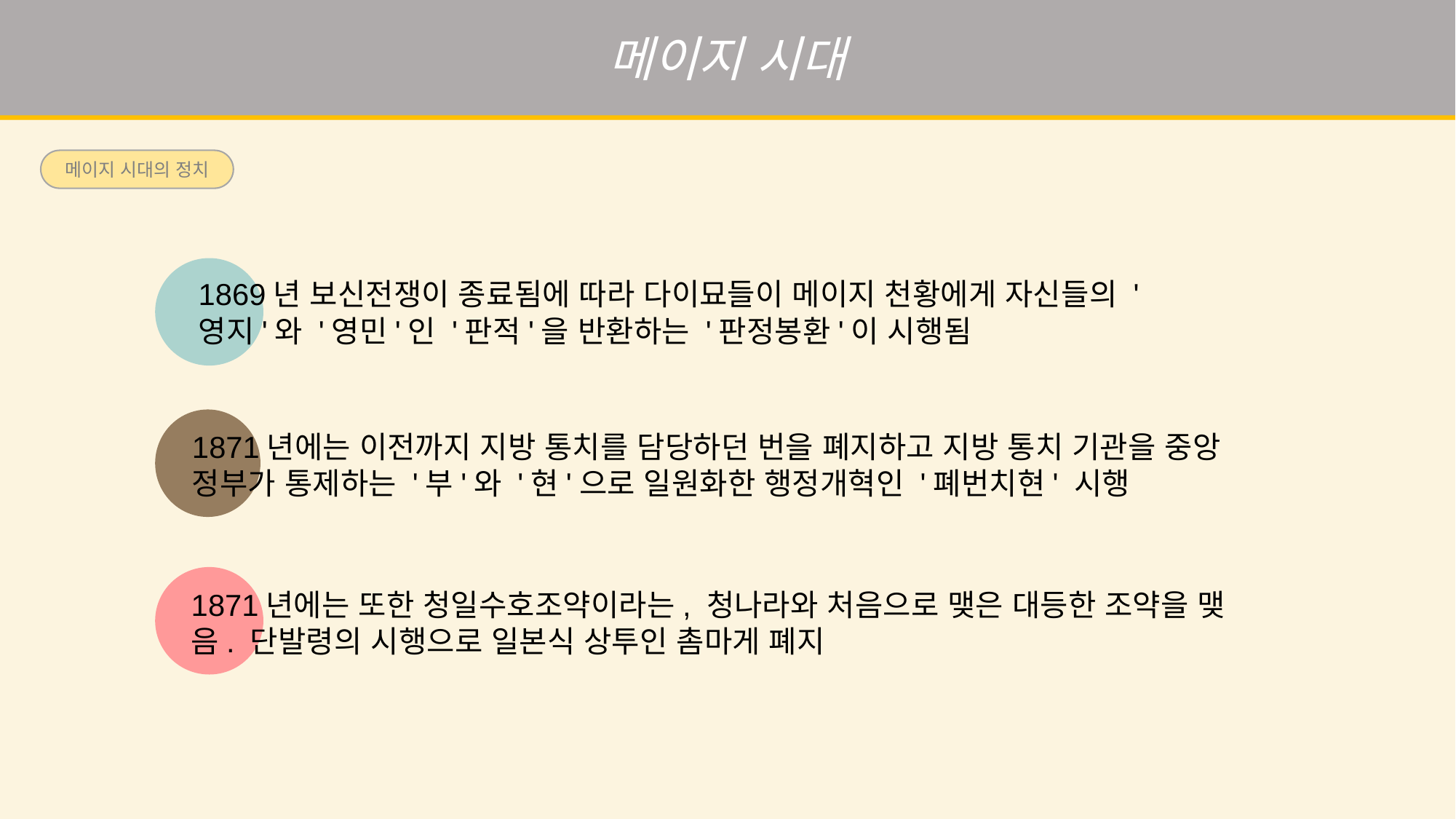

메이지 시대
메이지 시대의 정치

1869년 보신전쟁이 종료됨에 따라 다이묘들이 메이지 천황에게 자신들의 '영지'와 '영민'인 '판적'을 반환하는 '판정봉환'이 시행됨

1871년에는 이전까지 지방 통치를 담당하던 번을 폐지하고 지방 통치 기관을 중앙 정부가 통제하는 '부'와 '현'으로 일원화한 행정개혁인 '폐번치현' 시행

1871년에는 또한 청일수호조약이라는, 청나라와 처음으로 맺은 대등한 조약을 맺음. 단발령의 시행으로 일본식 상투인 촘마게 폐지